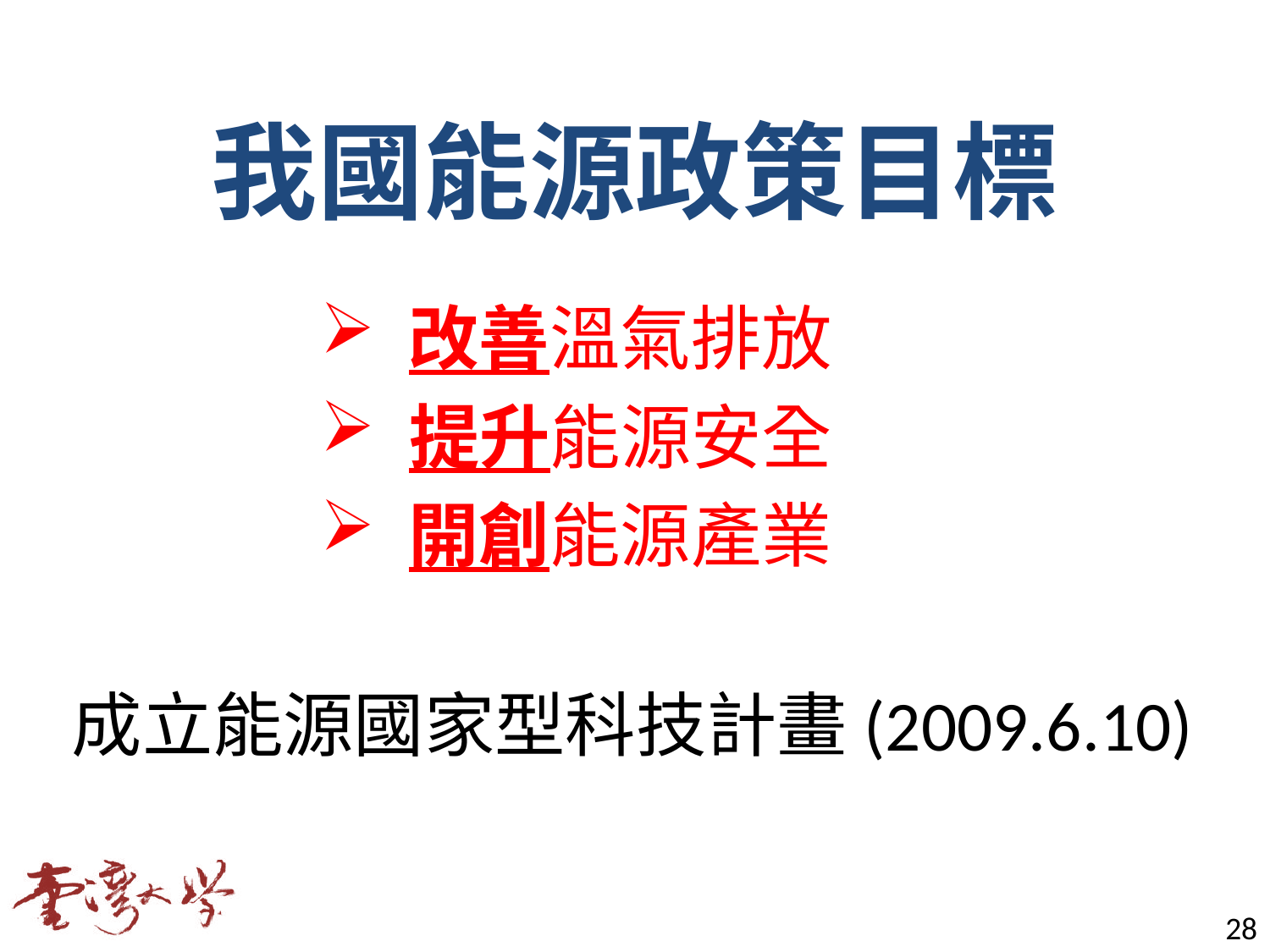

我國能源政策目標
 改善溫氣排放
 提升能源安全
 開創能源產業
成立能源國家型科技計畫(2009.6.10)
28